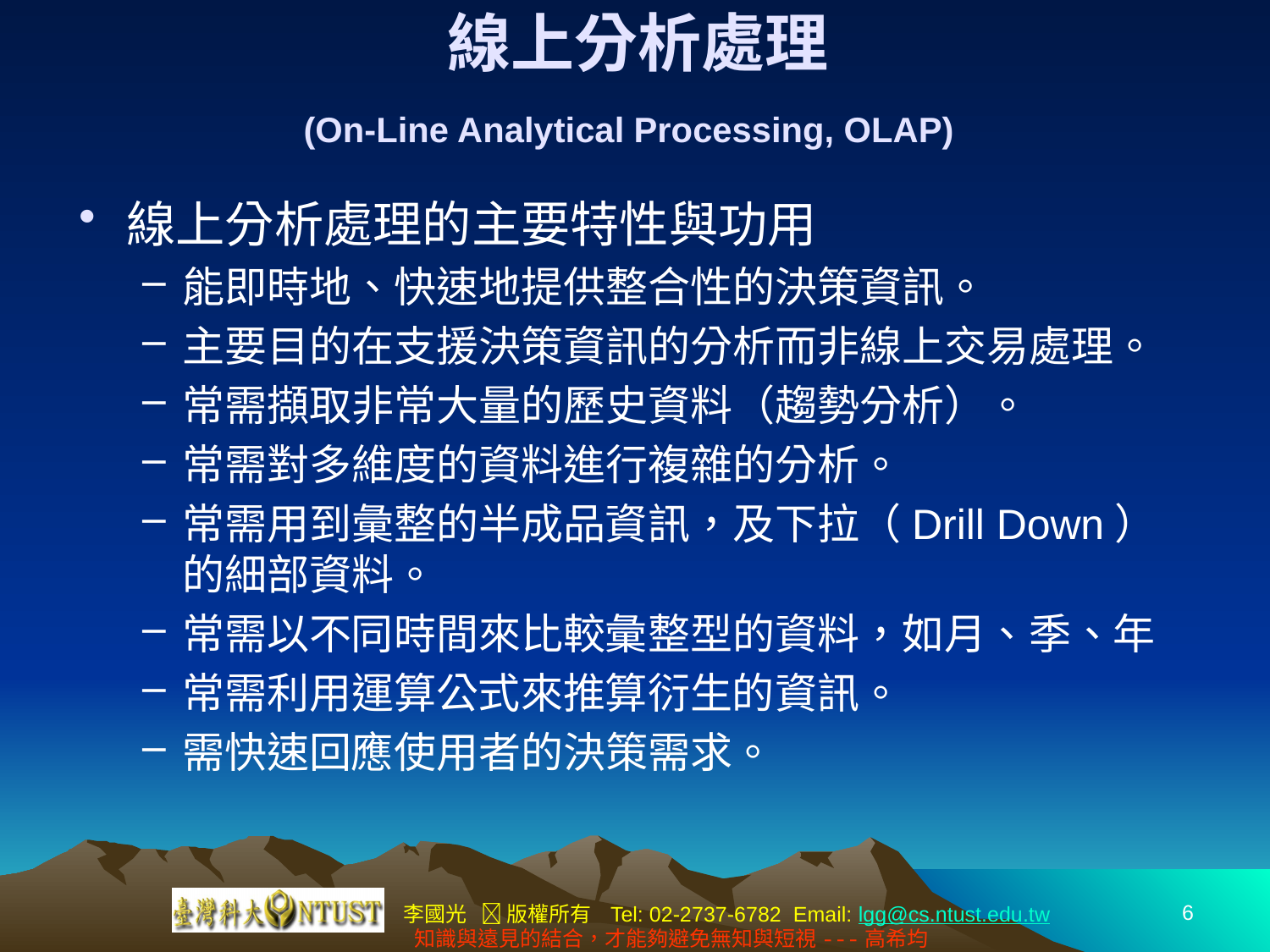

# 線上分析處理 (On-Line Analytical Processing, OLAP)
線上分析處理的主要特性與功用
能即時地、快速地提供整合性的決策資訊。
主要目的在支援決策資訊的分析而非線上交易處理。
常需擷取非常大量的歷史資料（趨勢分析）。
常需對多維度的資料進行複雜的分析。
常需用到彙整的半成品資訊，及下拉（Drill Down）的細部資料。
常需以不同時間來比較彙整型的資料，如月、季、年
常需利用運算公式來推算衍生的資訊。
需快速回應使用者的決策需求。
6